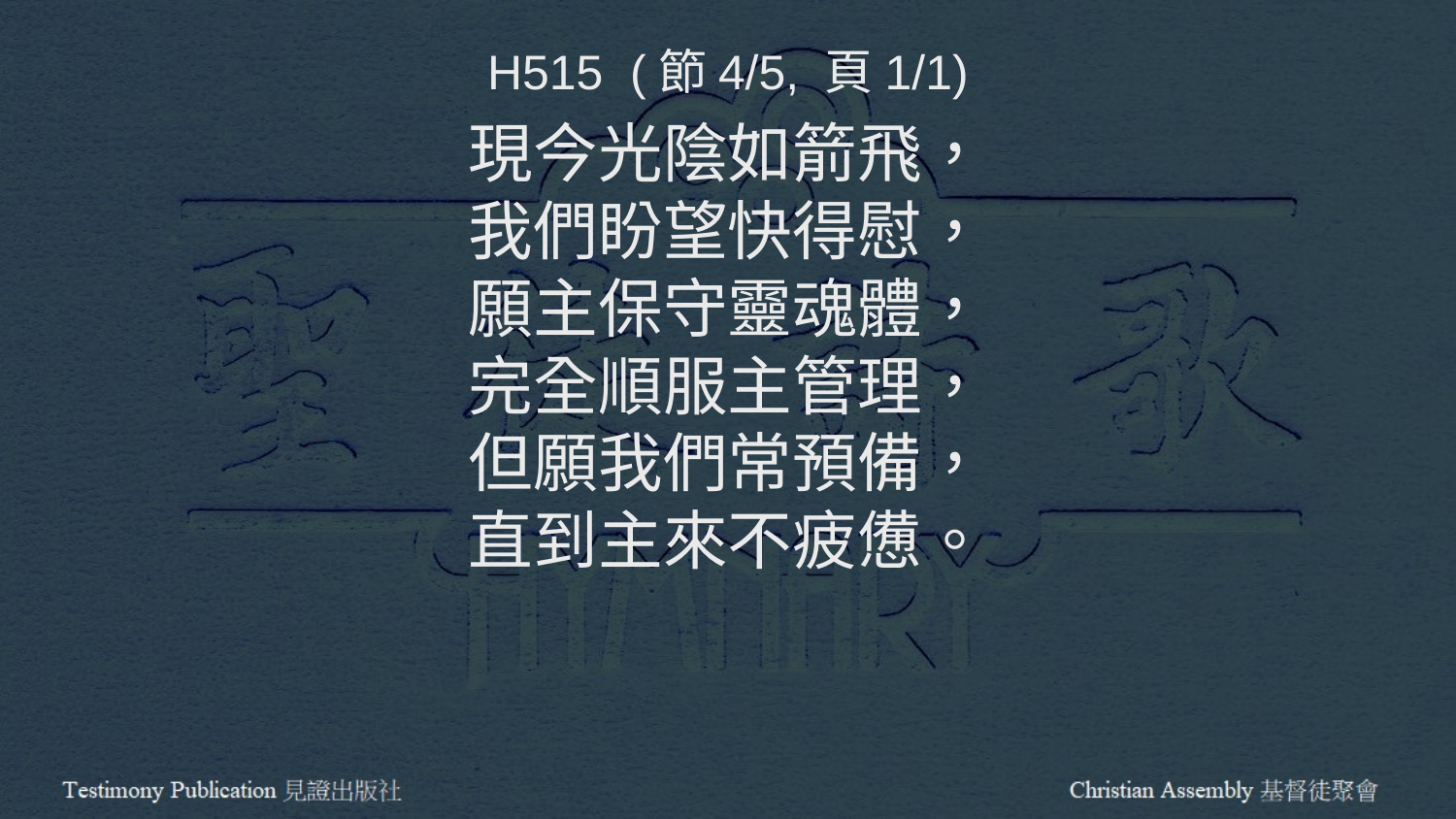

H515  (節4/5, 頁1/1)
現今光陰如箭飛，
我們盼望快得慰，
願主保守靈魂體，
完全順服主管理，
但願我們常預備，
直到主來不疲憊。